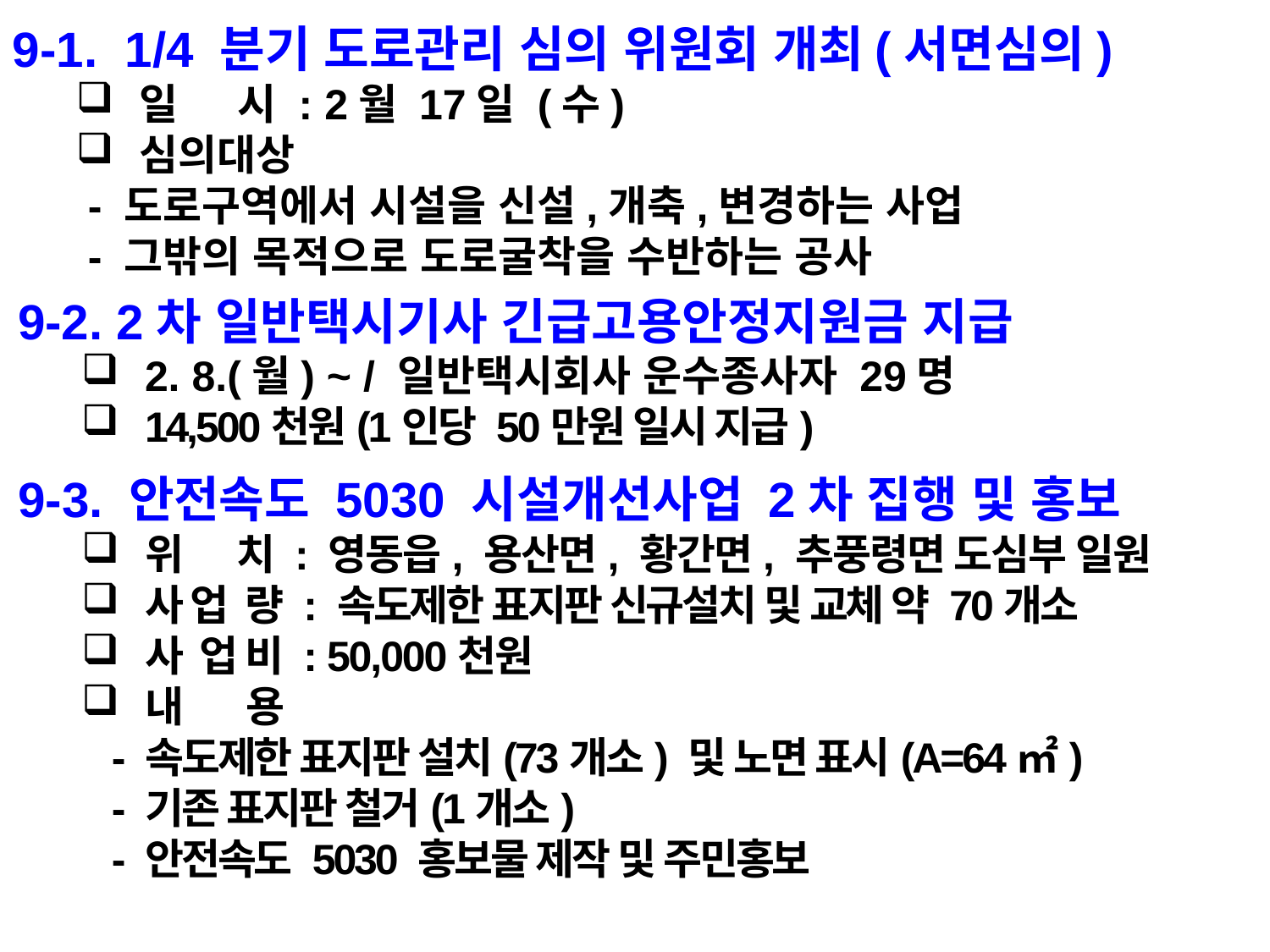

9-1.  1/4 분기 도로관리 심의 위원회 개최(서면심의)
일     시 : 2월 17일 (수)
심의대상
 - 도로구역에서 시설을 신설,개축,변경하는 사업
 - 그밖의 목적으로 도로굴착을 수반하는 공사

9-2. 2차 일반택시기사 긴급고용안정지원금 지급
2. 8.(월) ~ / 일반택시회사 운수종사자 29명
14,500천원(1인당 50만원 일시 지급)

9-3. 안전속도 5030 시설개선사업 2차 집행 및 홍보
위      치 : 영동읍, 용산면, 황간면, 추풍령면 도심부 일원
사 업  량 : 속도제한 표지판 신규설치 및 교체 약 70개소
사  업 비 : 50,000천원
내       용
   - 속도제한 표지판 설치(73개소) 및 노면 표시(A=64㎡)
   - 기존 표지판 철거(1개소)
   - 안전속도 5030 홍보물 제작 및 주민홍보